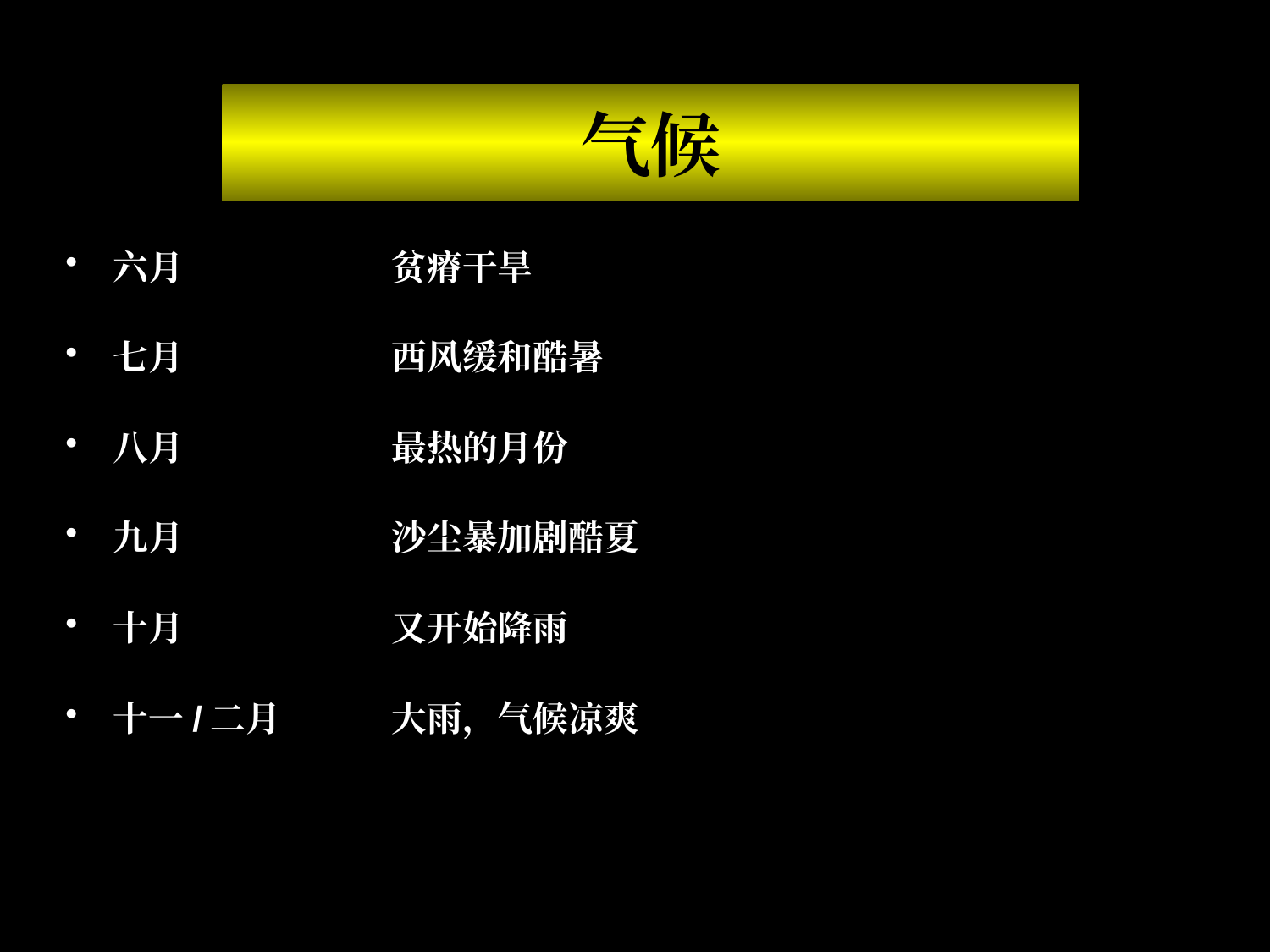

# 气候
六月	贫瘠干旱

七月	西风缓和酷暑

八月	最热的月份

九月	沙尘暴加剧酷夏

十月	又开始降雨

十一/二月 	大雨，气候凉爽